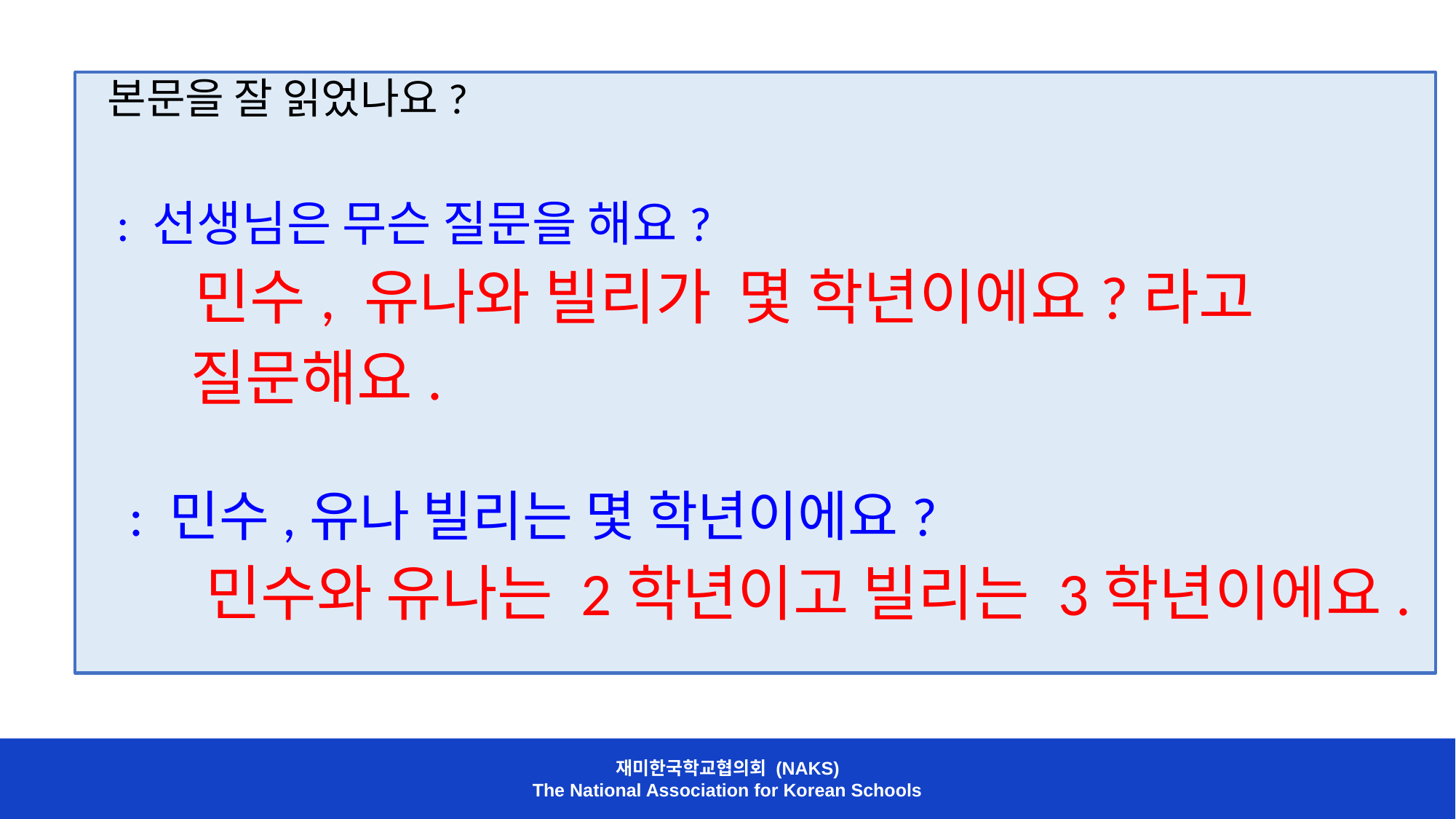

본문을 잘 읽었나요?

 : 선생님은 무슨 질문을 해요?
        민수, 유나와 빌리가  몇 학년이에요?라고
     질문해요.

  : 민수,유나 빌리는 몇 학년이에요?
        민수와 유나는 2학년이고 빌리는 3학년이에요.
재미한국학교협의회 (NAKS)
The National Association for Korean Schools